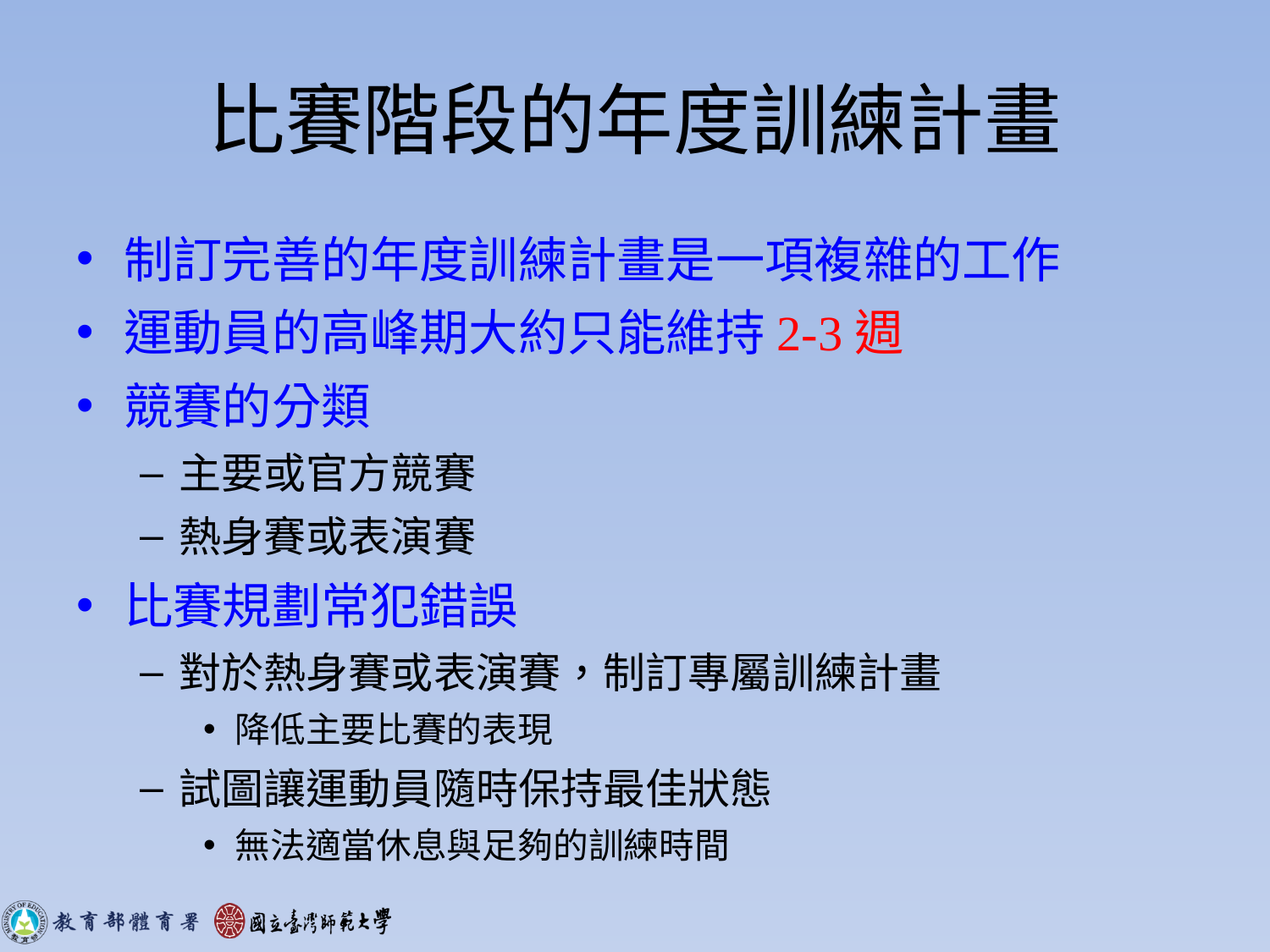

# 比賽階段的年度訓練計畫
制訂完善的年度訓練計畫是一項複雜的工作
運動員的高峰期大約只能維持2-3週
競賽的分類
主要或官方競賽
熱身賽或表演賽
比賽規劃常犯錯誤
對於熱身賽或表演賽，制訂專屬訓練計畫
降低主要比賽的表現
試圖讓運動員隨時保持最佳狀態
無法適當休息與足夠的訓練時間